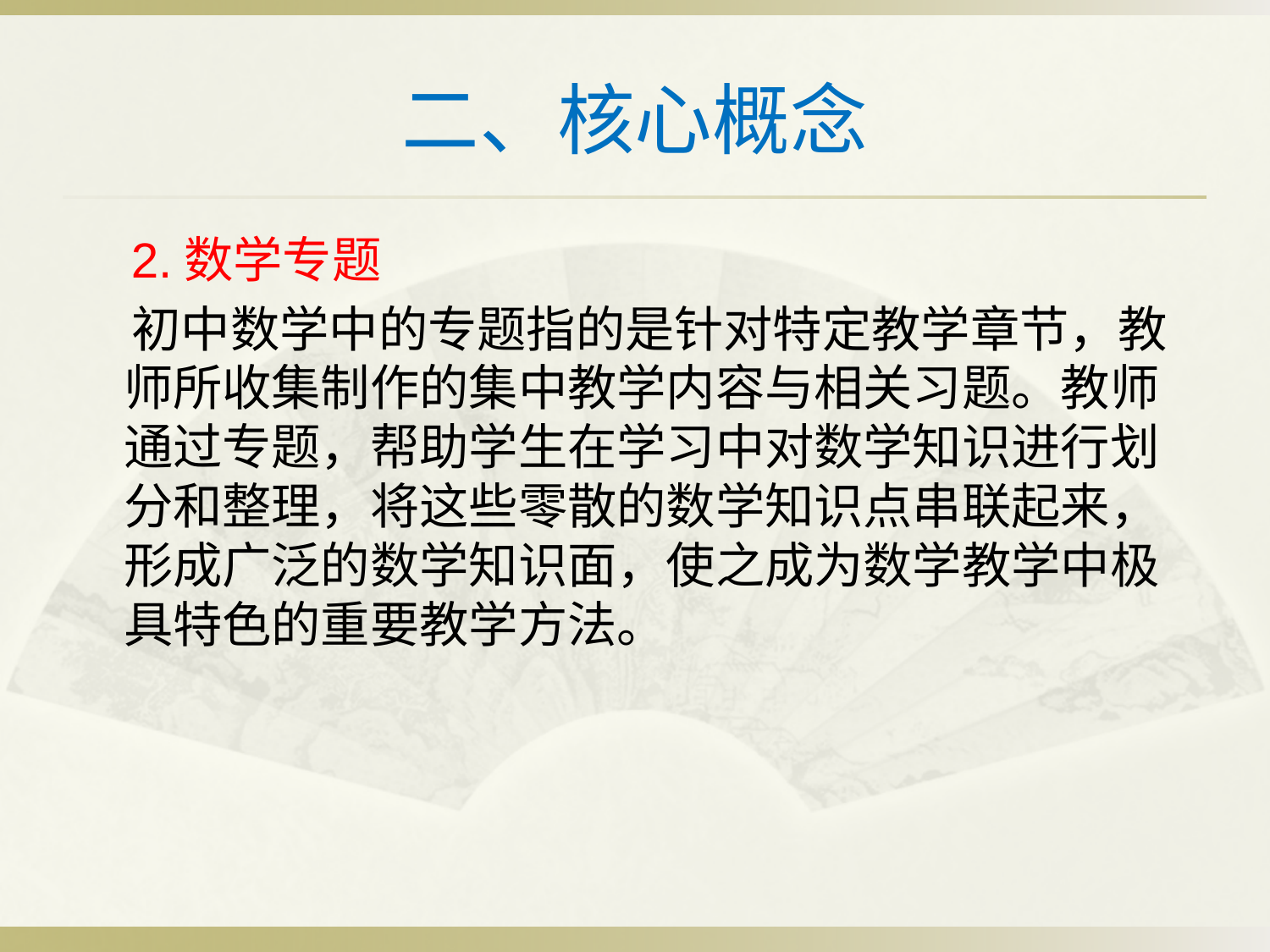

# 二、核心概念
    2.数学专题
    初中数学中的专题指的是针对特定教学章节，教师所收集制作的集中教学内容与相关习题。教师通过专题，帮助学生在学习中对数学知识进行划分和整理，将这些零散的数学知识点串联起来，形成广泛的数学知识面，使之成为数学教学中极具特色的重要教学方法。